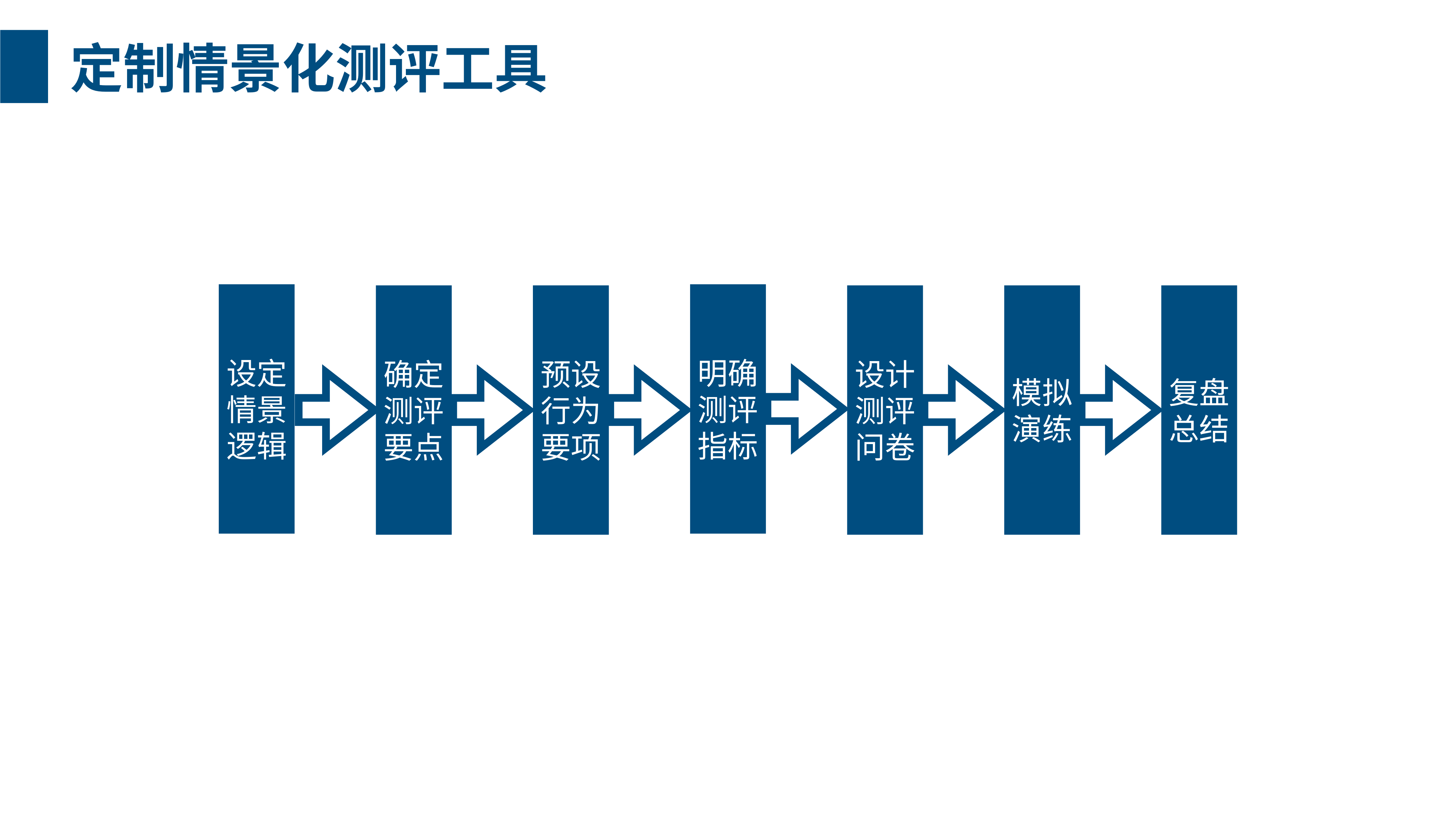

定制情景化测评工具

设定情景逻辑
明确测评指标
预设行为要项
设计测评问卷
模拟演练
复盘总结
确定测评要点